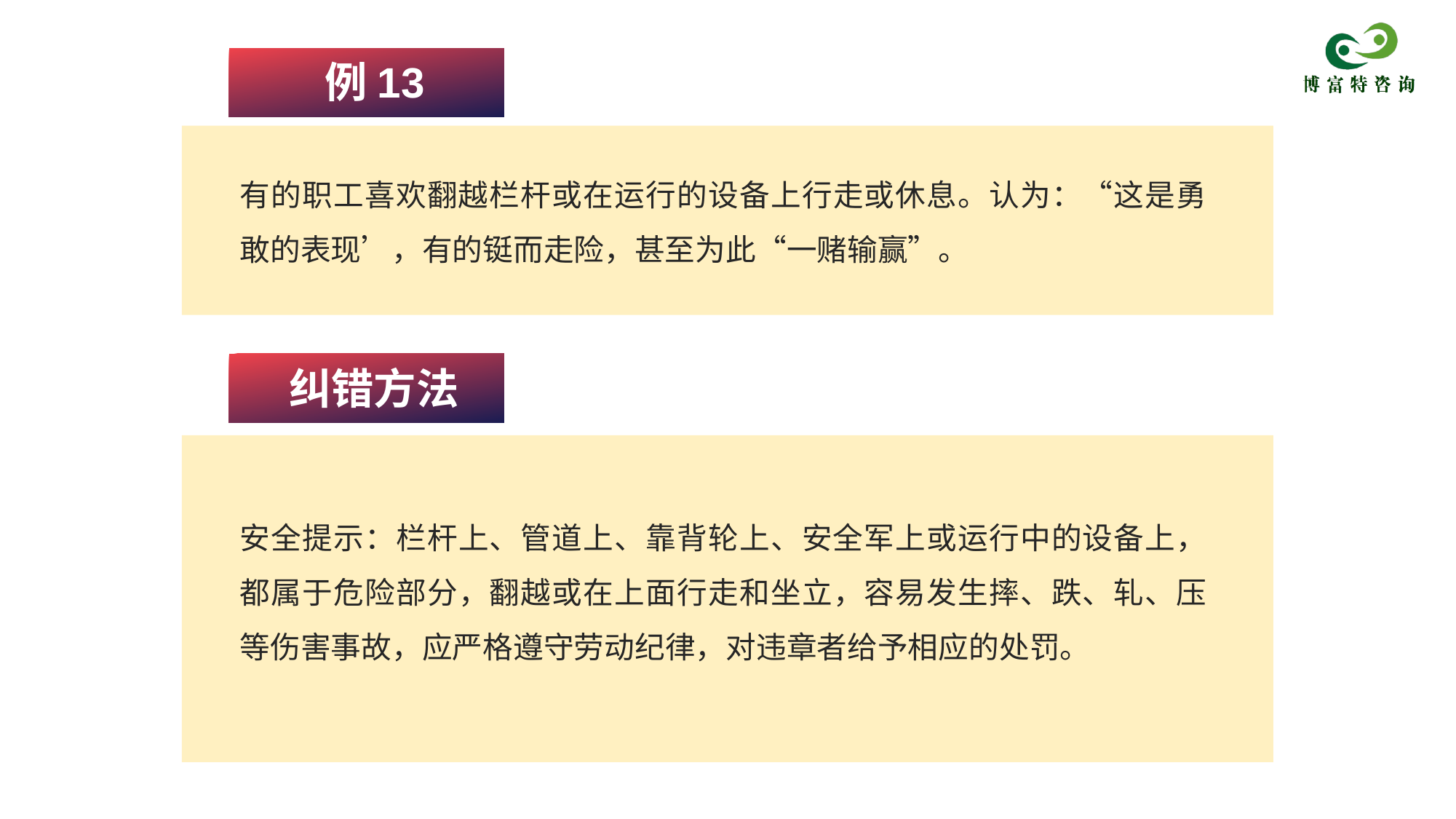

例13

有的职工喜欢翻越栏杆或在运行的设备上行走或休息。认为：“这是勇敢的表现’，有的铤而走险，甚至为此“一赌输赢”。

纠错方法

安全提示：栏杆上、管道上、靠背轮上、安全军上或运行中的设备上，都属于危险部分，翻越或在上面行走和坐立，容易发生摔、跌、轧、压等伤害事故，应严格遵守劳动纪律，对违章者给予相应的处罚。